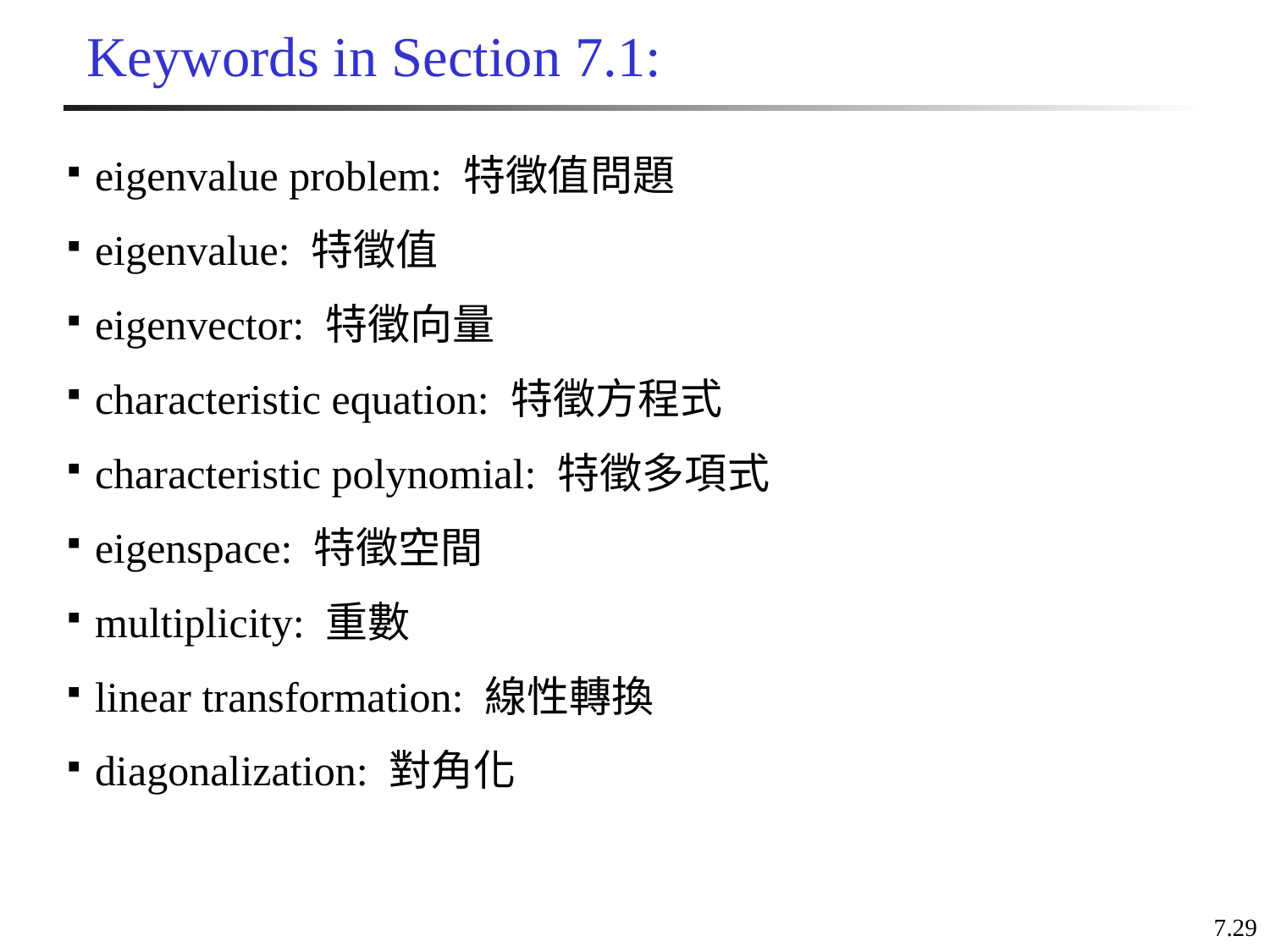

# Keywords in Section 7.1:
eigenvalue problem: 特徵值問題
eigenvalue: 特徵值
eigenvector: 特徵向量
characteristic equation: 特徵方程式
characteristic polynomial: 特徵多項式
eigenspace: 特徵空間
multiplicity: 重數
linear transformation: 線性轉換
diagonalization: 對角化